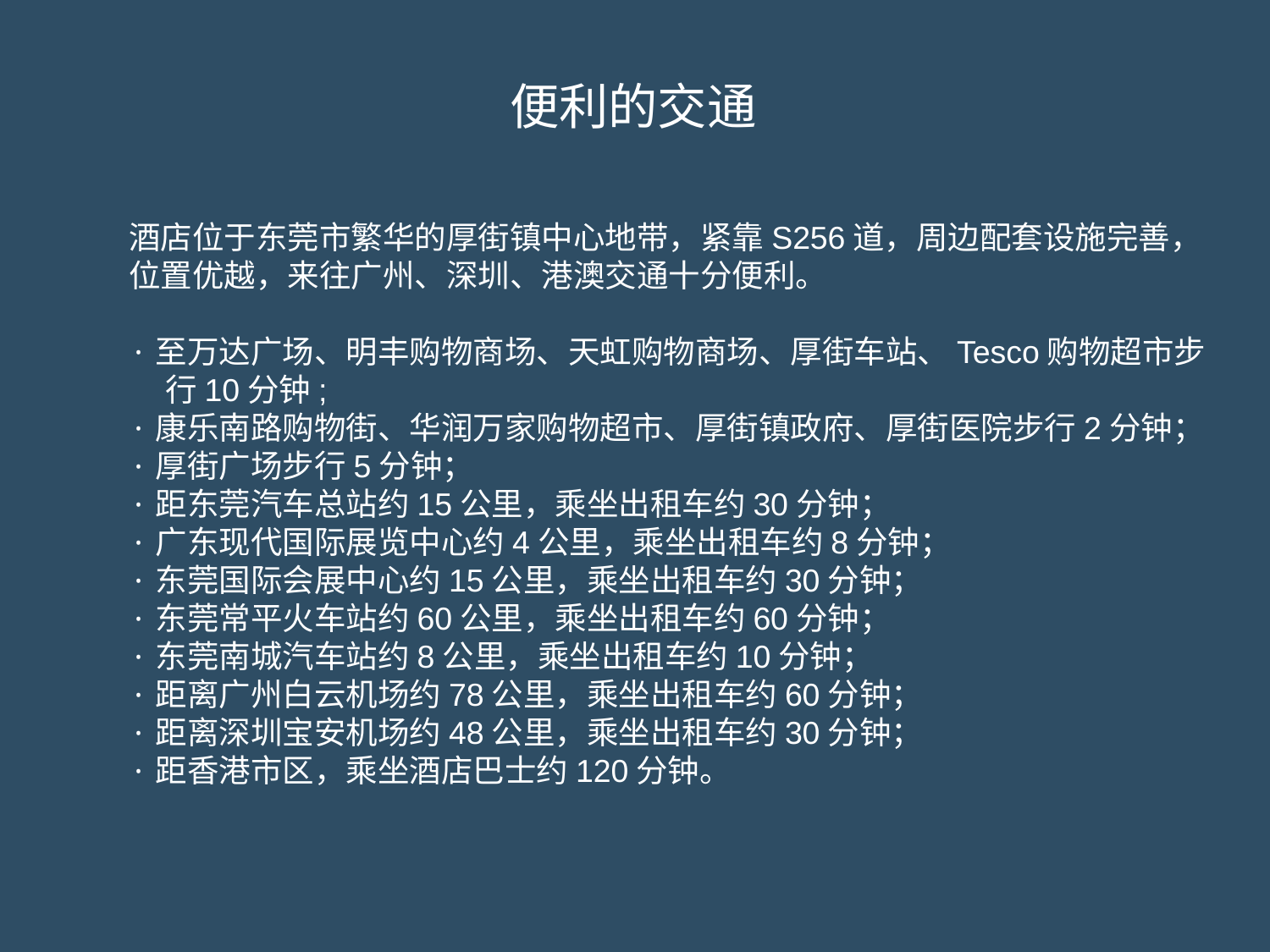

便利的交通
便利的交通
酒店位于东莞市繁华的厚街镇中心地带，紧靠S256道，周边配套设施完善，位置优越，来往广州、深圳、港澳交通十分便利。
·至万达广场、明丰购物商场、天虹购物商场、厚街车站、Tesco购物超市步
    行10分钟;
·康乐南路购物街、华润万家购物超市、厚街镇政府、厚街医院步行2分钟；
·厚街广场步行5分钟；
·距东莞汽车总站约15公里，乘坐出租车约30分钟；
·广东现代国际展览中心约4公里，乘坐出租车约8分钟；
·东莞国际会展中心约15公里，乘坐出租车约30分钟；
·东莞常平火车站约60公里，乘坐出租车约60分钟；
·东莞南城汽车站约8公里，乘坐出租车约10分钟；
·距离广州白云机场约78公里，乘坐出租车约60分钟；
·距离深圳宝安机场约48公里，乘坐出租车约30分钟；
·距香港市区，乘坐酒店巴士约120分钟。